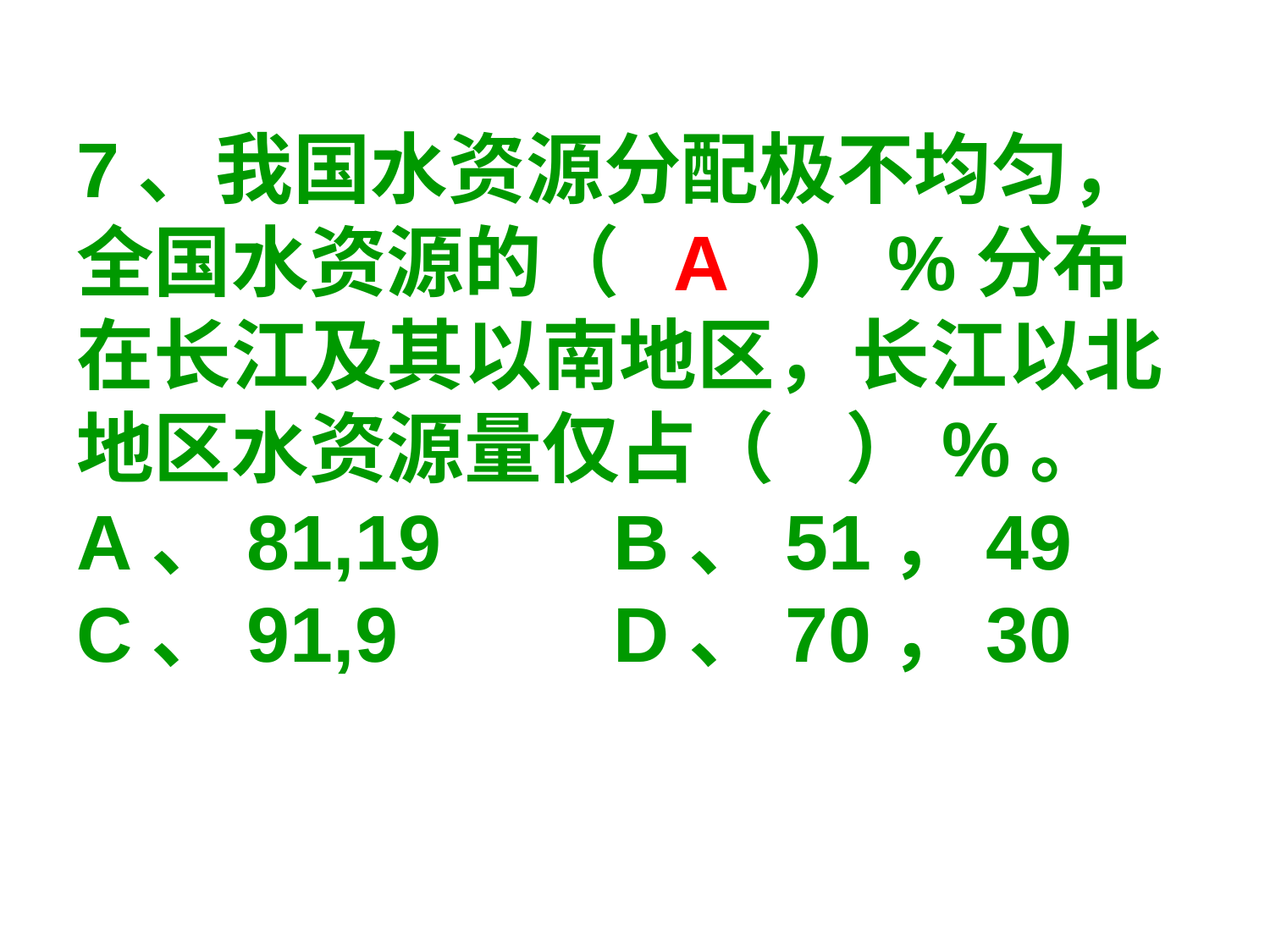

# 7、我国水资源分配极不均匀，全国水资源的（  A  ）%分布在长江及其以南地区，长江以北地区水资源量仅占（    ）%。 A、81,19        B、51，49 C、91,9          D、70，30